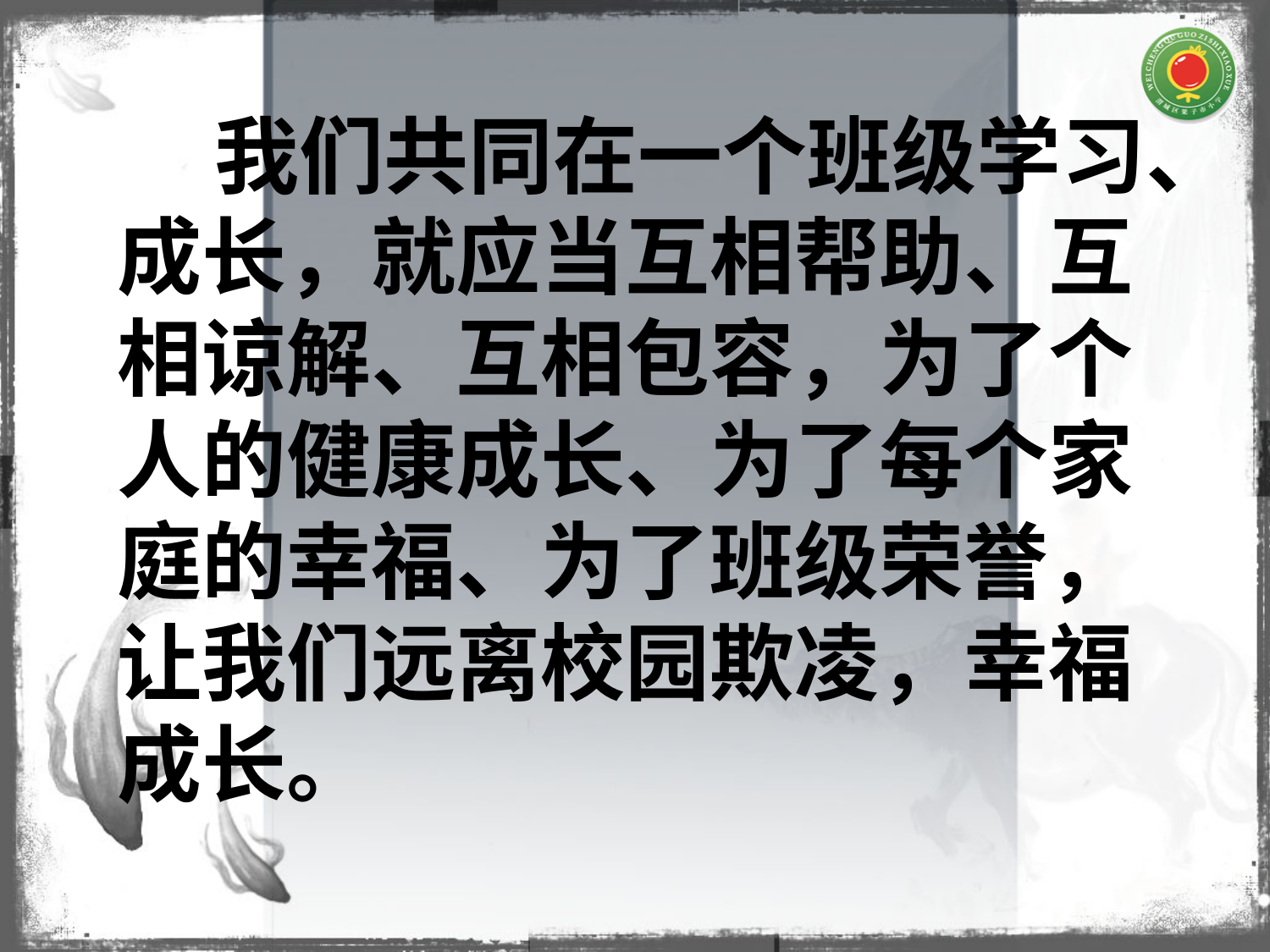

我们共同在一个班级学习、成长，就应当互相帮助、互相谅解、互相包容，为了个人的健康成长、为了每个家庭的幸福、为了班级荣誉，让我们远离校园欺凌，幸福成长。